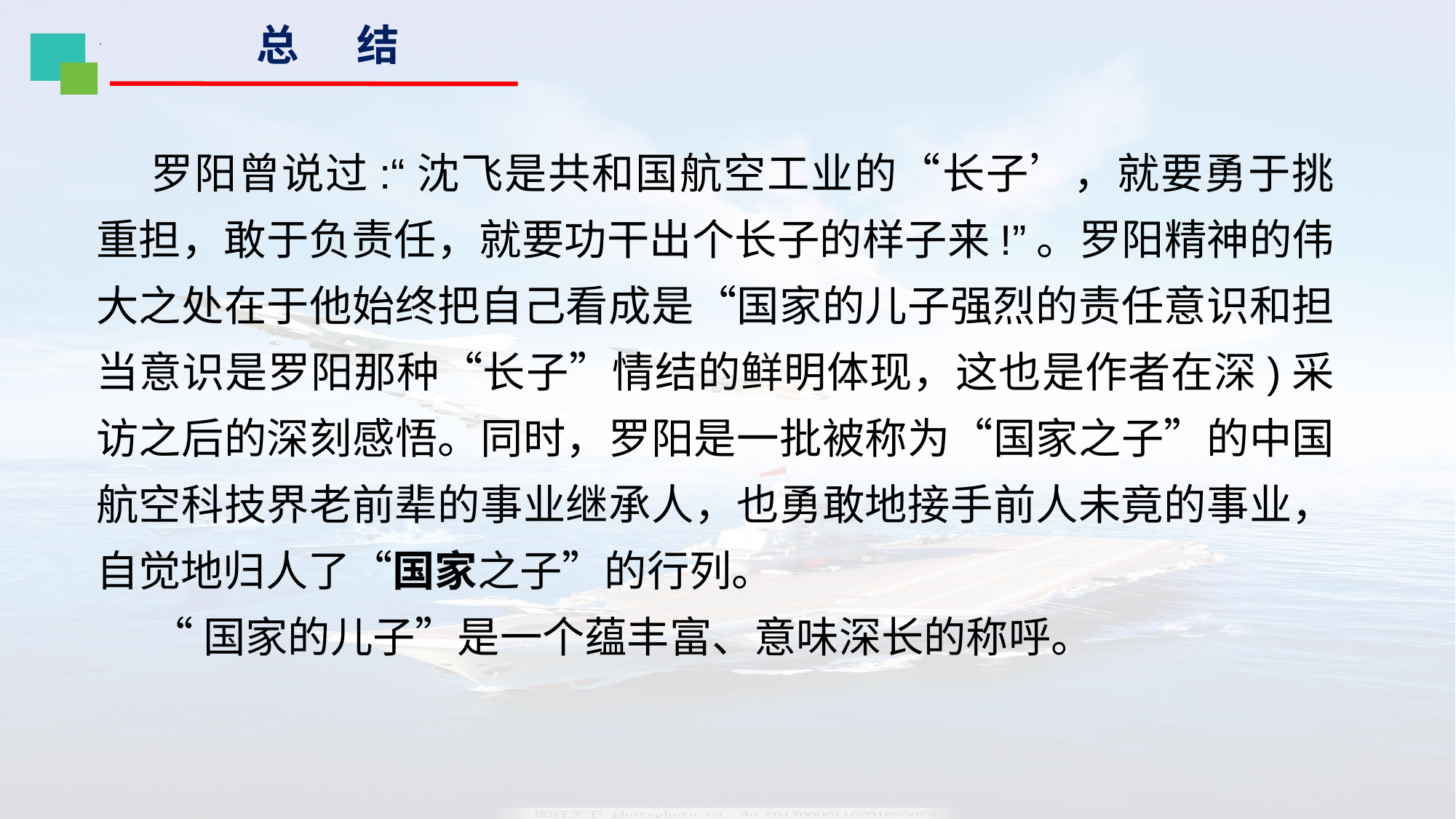

总      结

罗阳曾说过:“沈飞是共和国航空工业的“长子’，就要勇于挑重担，敢于负责任，就要功干出个长子的样子来!”。罗阳精神的伟大之处在于他始终把自己看成是“国家的儿子强烈的责任意识和担当意识是罗阳那种“长子”情结的鲜明体现，这也是作者在深)采访之后的深刻感悟。同时，罗阳是一批被称为“国家之子”的中国航空科技界老前辈的事业继承人，也勇敢地接手前人未竟的事业，自觉地归人了“国家之子”的行列。
“国家的儿子”是一个蕴丰富、意味深长的称呼。